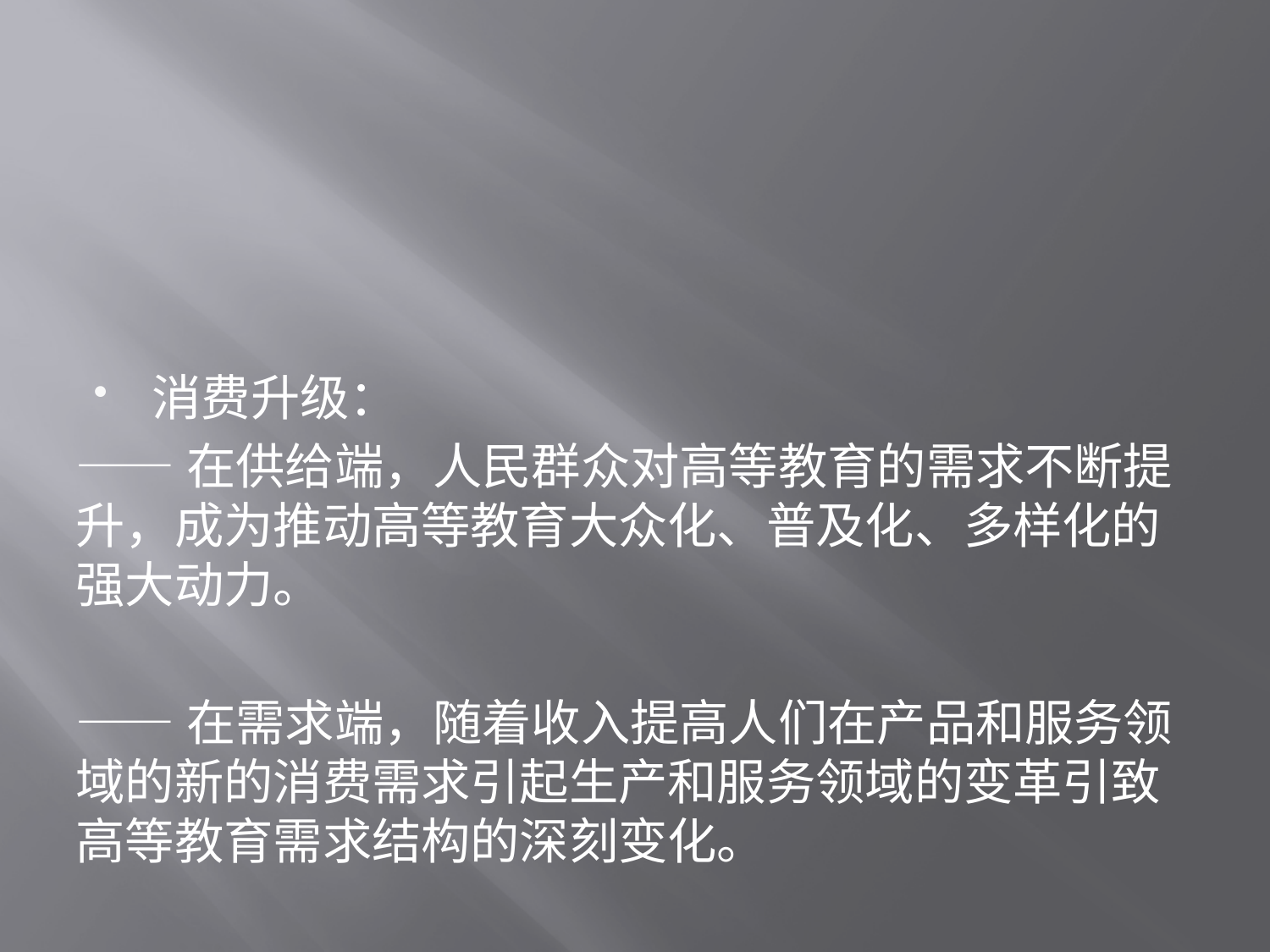

#

消费升级：
——在供给端，人民群众对高等教育的需求不断提升，成为推动高等教育大众化、普及化、多样化的强大动力。

——在需求端，随着收入提高人们在产品和服务领域的新的消费需求引起生产和服务领域的变革引致高等教育需求结构的深刻变化。